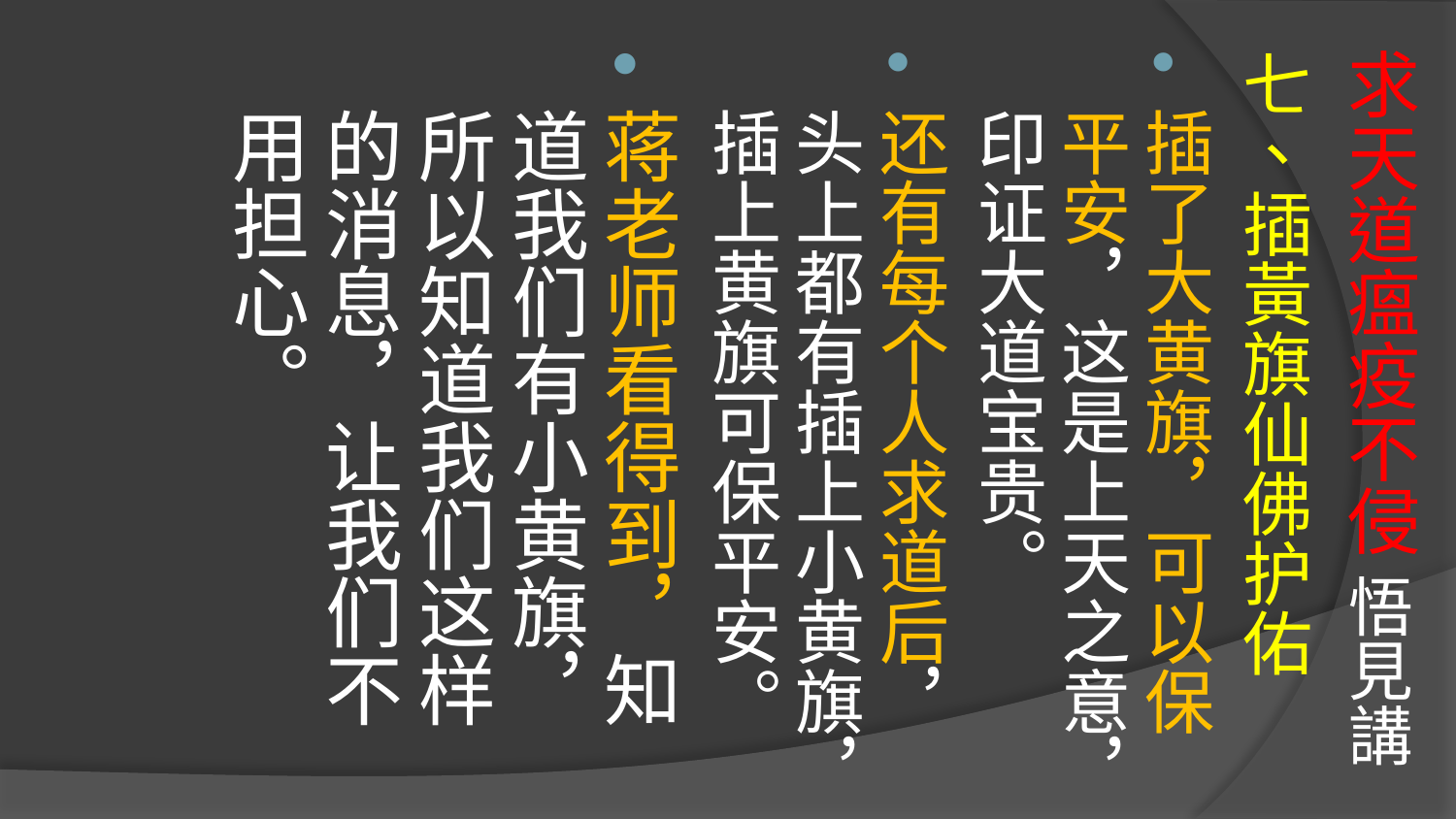

# 求天道瘟疫不侵 悟見講
七、插黃旗仙佛护佑
插了大黄旗，可以保平安，这是上天之意，印证大道宝贵。
还有每个人求道后，头上都有插上小黄旗，插上黄旗可保平安。
蒋老师看得到，知道我们有小黄旗，所以知道我们这样的消息，让我们不用担心。